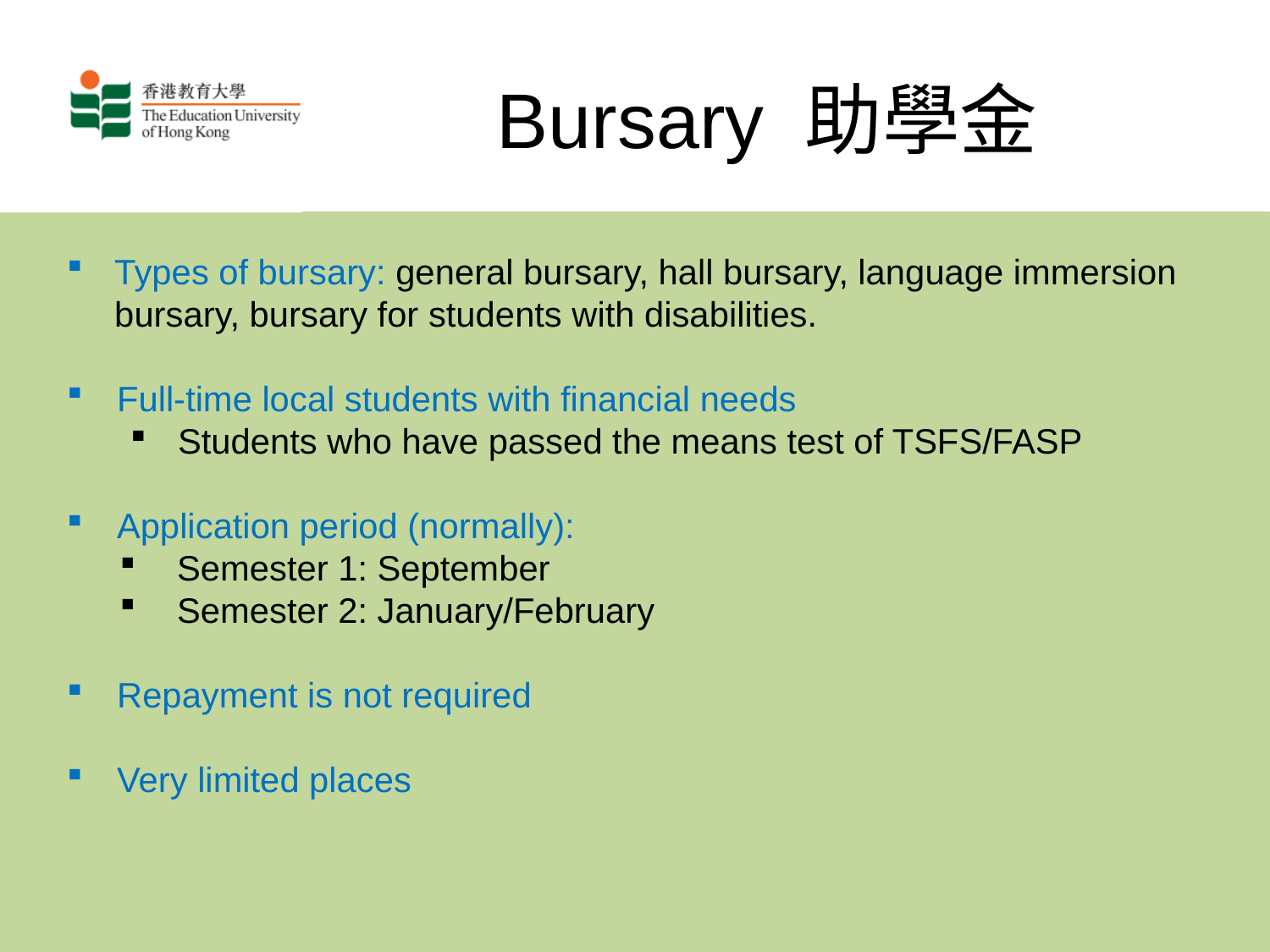

# Bursary 助學金
Types of bursary: general bursary, hall bursary, language immersion bursary, bursary for students with disabilities.

Full-time local students with financial needs
Students who have passed the means test of TSFS/FASP

Application period (normally):
 Semester 1: September
 Semester 2: January/February

Repayment is not required

Very limited places